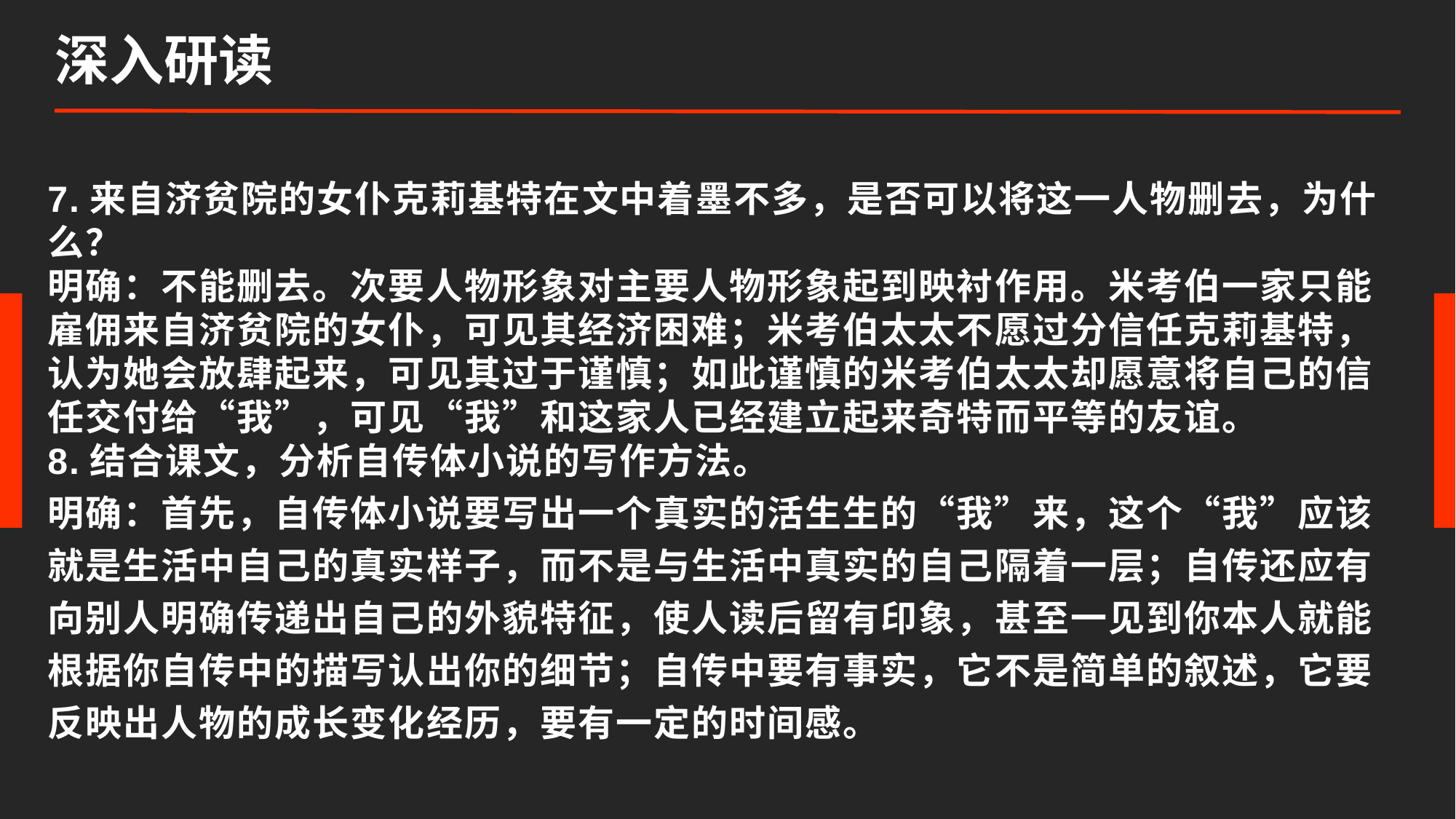

深入研读
7.来自济贫院的女仆克莉基特在文中着墨不多，是否可以将这一人物删去，为什么？
明确：不能删去。次要人物形象对主要人物形象起到映衬作用。米考伯一家只能雇佣来自济贫院的女仆，可见其经济困难；米考伯太太不愿过分信任克莉基特，认为她会放肆起来，可见其过于谨慎；如此谨慎的米考伯太太却愿意将自己的信任交付给“我”，可见“我”和这家人已经建立起来奇特而平等的友谊。
8.结合课文，分析自传体小说的写作方法。
明确：首先，自传体小说要写出一个真实的活生生的“我”来，这个“我”应该就是生活中自己的真实样子，而不是与生活中真实的自己隔着一层；自传还应有向别人明确传递出自己的外貌特征，使人读后留有印象，甚至一见到你本人就能根据你自传中的描写认出你的细节；自传中要有事实，它不是简单的叙述，它要反映出人物的成长变化经历，要有一定的时间感。